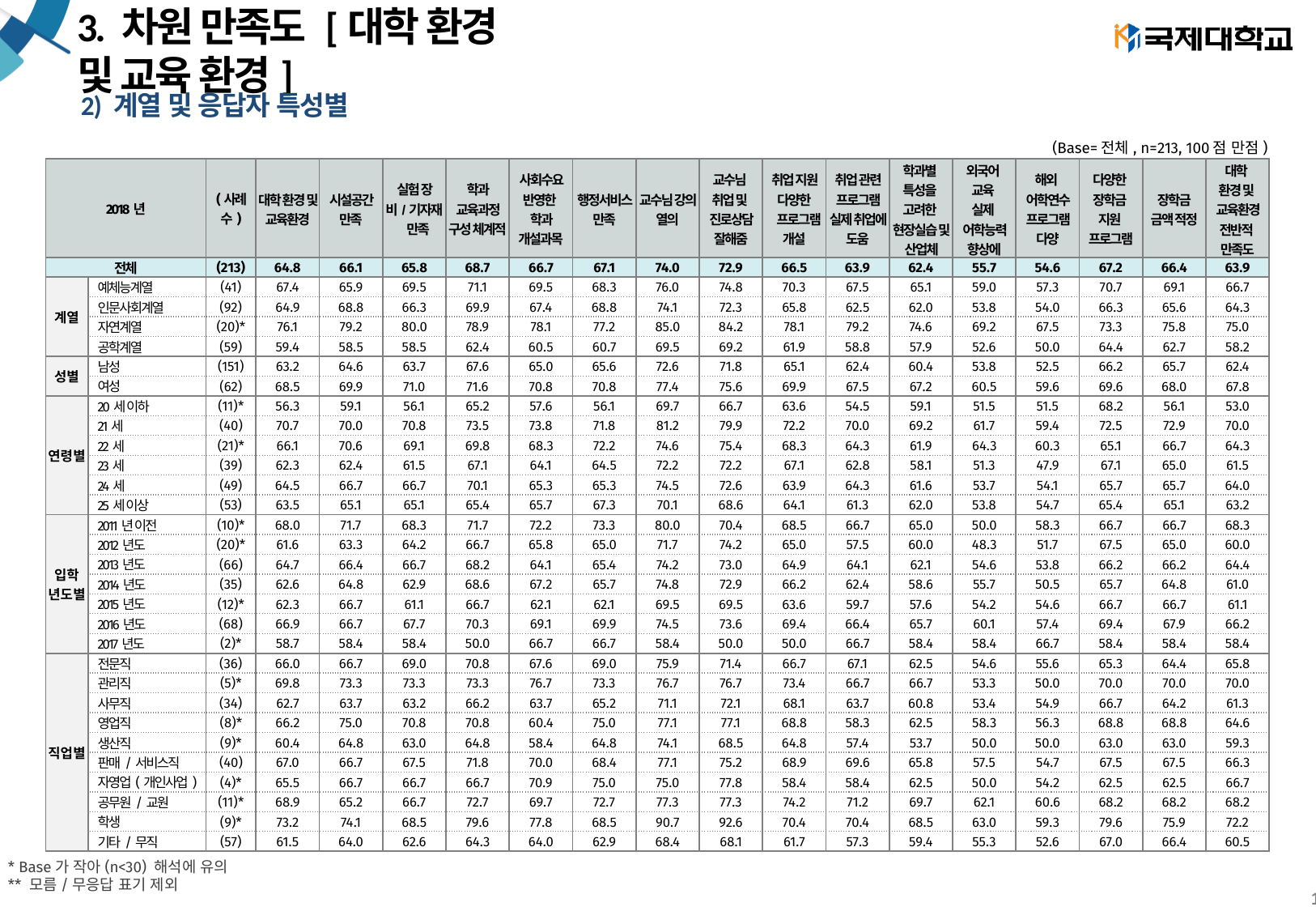

# 3. 차원 만족도 [대학 환경 및 교육 환경]
2) 계열 및 응답자 특성별
(Base=전체, n=213, 100점 만점)
| 2018년 |  | (사례수) | 대학 환경 및 교육환경 | 시설공간 만족 | 실험 장비/기자재 만족 | 학과 교육과정 구성 체계적 | 사회수요 반영한 학과 개설과목 | 행정서비스 만족 | 교수님 강의 열의 | 교수님 취업 및 진로상담 잘해줌 | 취업 지원 다양한 프로그램 개설 | 취업 관련 프로그램 실제 취업에 도움 | 학과별 특성을 고려한 현장실습 및 산업체 인턴십 | 외국어 교육 실제 어학능력 향상에 도움 | 해외 어학연수 프로그램 다양 | 다양한 장학금 지원 프로그램 | 장학금 금액 적정 | 대학 환경 및 교육환경 전반적 만족도 |
| --- | --- | --- | --- | --- | --- | --- | --- | --- | --- | --- | --- | --- | --- | --- | --- | --- | --- | --- |
| 전체 |  | (213) | 64.8 | 66.1 | 65.8 | 68.7 | 66.7 | 67.1 | 74.0 | 72.9 | 66.5 | 63.9 | 62.4 | 55.7 | 54.6 | 67.2 | 66.4 | 63.9 |
| 계열 | 예체능계열 | (41) | 67.4 | 65.9 | 69.5 | 71.1 | 69.5 | 68.3 | 76.0 | 74.8 | 70.3 | 67.5 | 65.1 | 59.0 | 57.3 | 70.7 | 69.1 | 66.7 |
|  | 인문사회계열 | (92) | 64.9 | 68.8 | 66.3 | 69.9 | 67.4 | 68.8 | 74.1 | 72.3 | 65.8 | 62.5 | 62.0 | 53.8 | 54.0 | 66.3 | 65.6 | 64.3 |
|  | 자연계열 | (20)\* | 76.1 | 79.2 | 80.0 | 78.9 | 78.1 | 77.2 | 85.0 | 84.2 | 78.1 | 79.2 | 74.6 | 69.2 | 67.5 | 73.3 | 75.8 | 75.0 |
|  | 공학계열 | (59) | 59.4 | 58.5 | 58.5 | 62.4 | 60.5 | 60.7 | 69.5 | 69.2 | 61.9 | 58.8 | 57.9 | 52.6 | 50.0 | 64.4 | 62.7 | 58.2 |
| 성별 | 남성 | (151) | 63.2 | 64.6 | 63.7 | 67.6 | 65.0 | 65.6 | 72.6 | 71.8 | 65.1 | 62.4 | 60.4 | 53.8 | 52.5 | 66.2 | 65.7 | 62.4 |
|  | 여성 | (62) | 68.5 | 69.9 | 71.0 | 71.6 | 70.8 | 70.8 | 77.4 | 75.6 | 69.9 | 67.5 | 67.2 | 60.5 | 59.6 | 69.6 | 68.0 | 67.8 |
| 연령별 | 20세 이하 | (11)\* | 56.3 | 59.1 | 56.1 | 65.2 | 57.6 | 56.1 | 69.7 | 66.7 | 63.6 | 54.5 | 59.1 | 51.5 | 51.5 | 68.2 | 56.1 | 53.0 |
|  | 21세 | (40) | 70.7 | 70.0 | 70.8 | 73.5 | 73.8 | 71.8 | 81.2 | 79.9 | 72.2 | 70.0 | 69.2 | 61.7 | 59.4 | 72.5 | 72.9 | 70.0 |
|  | 22세 | (21)\* | 66.1 | 70.6 | 69.1 | 69.8 | 68.3 | 72.2 | 74.6 | 75.4 | 68.3 | 64.3 | 61.9 | 64.3 | 60.3 | 65.1 | 66.7 | 64.3 |
|  | 23세 | (39) | 62.3 | 62.4 | 61.5 | 67.1 | 64.1 | 64.5 | 72.2 | 72.2 | 67.1 | 62.8 | 58.1 | 51.3 | 47.9 | 67.1 | 65.0 | 61.5 |
|  | 24세 | (49) | 64.5 | 66.7 | 66.7 | 70.1 | 65.3 | 65.3 | 74.5 | 72.6 | 63.9 | 64.3 | 61.6 | 53.7 | 54.1 | 65.7 | 65.7 | 64.0 |
|  | 25세 이상 | (53) | 63.5 | 65.1 | 65.1 | 65.4 | 65.7 | 67.3 | 70.1 | 68.6 | 64.1 | 61.3 | 62.0 | 53.8 | 54.7 | 65.4 | 65.1 | 63.2 |
| 입학 년도별 | 2011년 이전 | (10)\* | 68.0 | 71.7 | 68.3 | 71.7 | 72.2 | 73.3 | 80.0 | 70.4 | 68.5 | 66.7 | 65.0 | 50.0 | 58.3 | 66.7 | 66.7 | 68.3 |
|  | 2012년도 | (20)\* | 61.6 | 63.3 | 64.2 | 66.7 | 65.8 | 65.0 | 71.7 | 74.2 | 65.0 | 57.5 | 60.0 | 48.3 | 51.7 | 67.5 | 65.0 | 60.0 |
|  | 2013년도 | (66) | 64.7 | 66.4 | 66.7 | 68.2 | 64.1 | 65.4 | 74.2 | 73.0 | 64.9 | 64.1 | 62.1 | 54.6 | 53.8 | 66.2 | 66.2 | 64.4 |
|  | 2014년도 | (35) | 62.6 | 64.8 | 62.9 | 68.6 | 67.2 | 65.7 | 74.8 | 72.9 | 66.2 | 62.4 | 58.6 | 55.7 | 50.5 | 65.7 | 64.8 | 61.0 |
|  | 2015년도 | (12)\* | 62.3 | 66.7 | 61.1 | 66.7 | 62.1 | 62.1 | 69.5 | 69.5 | 63.6 | 59.7 | 57.6 | 54.2 | 54.6 | 66.7 | 66.7 | 61.1 |
|  | 2016년도 | (68) | 66.9 | 66.7 | 67.7 | 70.3 | 69.1 | 69.9 | 74.5 | 73.6 | 69.4 | 66.4 | 65.7 | 60.1 | 57.4 | 69.4 | 67.9 | 66.2 |
|  | 2017년도 | (2)\* | 58.7 | 58.4 | 58.4 | 50.0 | 66.7 | 66.7 | 58.4 | 50.0 | 50.0 | 66.7 | 58.4 | 58.4 | 66.7 | 58.4 | 58.4 | 58.4 |
| 직업별 | 전문직 | (36) | 66.0 | 66.7 | 69.0 | 70.8 | 67.6 | 69.0 | 75.9 | 71.4 | 66.7 | 67.1 | 62.5 | 54.6 | 55.6 | 65.3 | 64.4 | 65.8 |
|  | 관리직 | (5)\* | 69.8 | 73.3 | 73.3 | 73.3 | 76.7 | 73.3 | 76.7 | 76.7 | 73.4 | 66.7 | 66.7 | 53.3 | 50.0 | 70.0 | 70.0 | 70.0 |
|  | 사무직 | (34) | 62.7 | 63.7 | 63.2 | 66.2 | 63.7 | 65.2 | 71.1 | 72.1 | 68.1 | 63.7 | 60.8 | 53.4 | 54.9 | 66.7 | 64.2 | 61.3 |
|  | 영업직 | (8)\* | 66.2 | 75.0 | 70.8 | 70.8 | 60.4 | 75.0 | 77.1 | 77.1 | 68.8 | 58.3 | 62.5 | 58.3 | 56.3 | 68.8 | 68.8 | 64.6 |
|  | 생산직 | (9)\* | 60.4 | 64.8 | 63.0 | 64.8 | 58.4 | 64.8 | 74.1 | 68.5 | 64.8 | 57.4 | 53.7 | 50.0 | 50.0 | 63.0 | 63.0 | 59.3 |
|  | 판매/서비스직 | (40) | 67.0 | 66.7 | 67.5 | 71.8 | 70.0 | 68.4 | 77.1 | 75.2 | 68.9 | 69.6 | 65.8 | 57.5 | 54.7 | 67.5 | 67.5 | 66.3 |
|  | 자영업(개인사업) | (4)\* | 65.5 | 66.7 | 66.7 | 66.7 | 70.9 | 75.0 | 75.0 | 77.8 | 58.4 | 58.4 | 62.5 | 50.0 | 54.2 | 62.5 | 62.5 | 66.7 |
|  | 공무원/교원 | (11)\* | 68.9 | 65.2 | 66.7 | 72.7 | 69.7 | 72.7 | 77.3 | 77.3 | 74.2 | 71.2 | 69.7 | 62.1 | 60.6 | 68.2 | 68.2 | 68.2 |
|  | 학생 | (9)\* | 73.2 | 74.1 | 68.5 | 79.6 | 77.8 | 68.5 | 90.7 | 92.6 | 70.4 | 70.4 | 68.5 | 63.0 | 59.3 | 79.6 | 75.9 | 72.2 |
|  | 기타/무직 | (57) | 61.5 | 64.0 | 62.6 | 64.3 | 64.0 | 62.9 | 68.4 | 68.1 | 61.7 | 57.3 | 59.4 | 55.3 | 52.6 | 67.0 | 66.4 | 60.5 |
* Base가 작아(n<30) 해석에 유의
** 모름/무응답 표기 제외